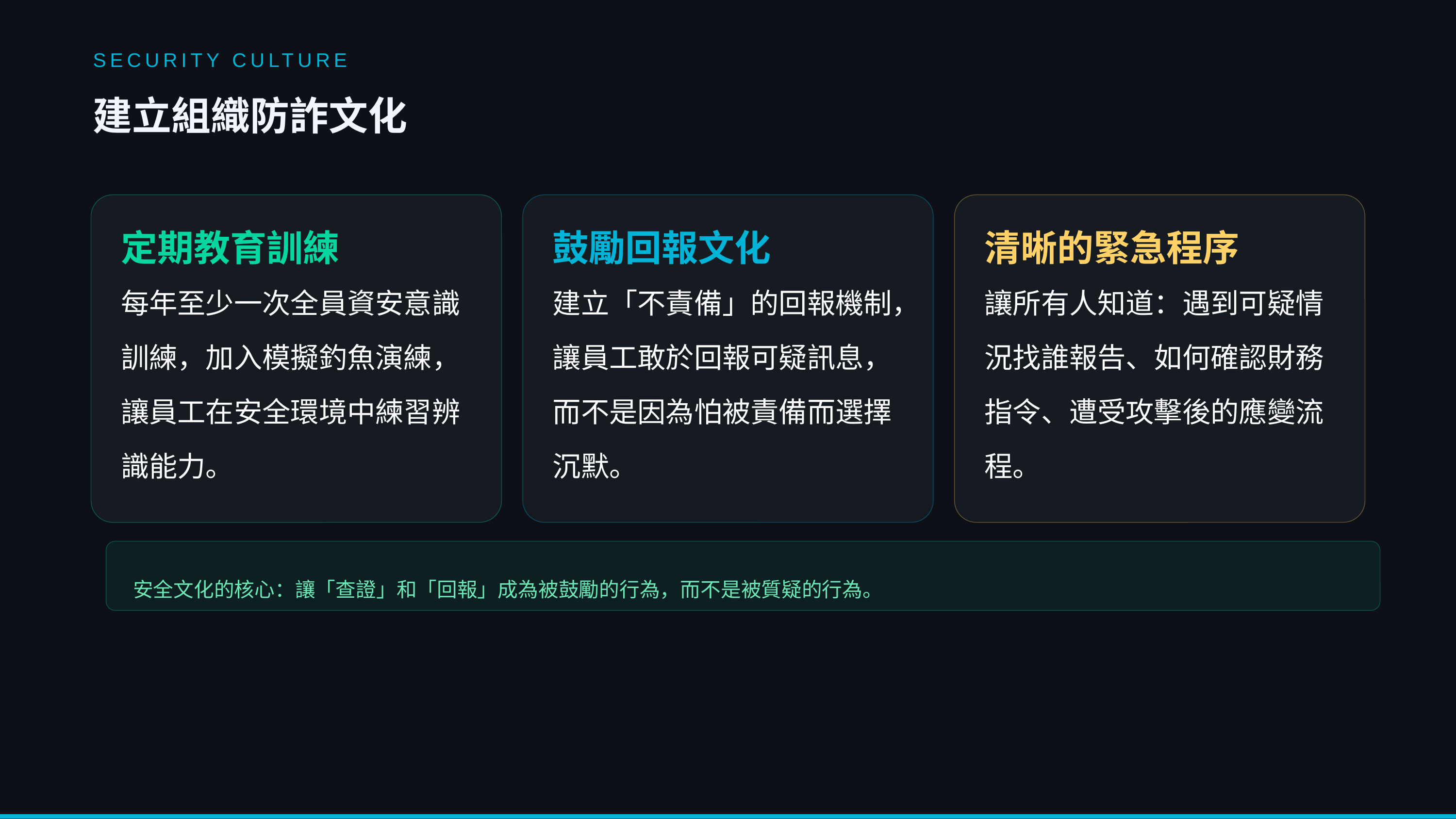

SECURITY CULTURE
建立組織防詐文化

定期教育訓練
鼓勵回報文化
清晰的緊急程序
每年至少一次全員資安意識訓練，加入模擬釣魚演練，讓員工在安全環境中練習辨識能力。
建立「不責備」的回報機制，讓員工敢於回報可疑訊息，而不是因為怕被責備而選擇沉默。
讓所有人知道：遇到可疑情況找誰報告、如何確認財務指令、遭受攻擊後的應變流程。

安全文化的核心：讓「查證」和「回報」成為被鼓勵的行為，而不是被質疑的行為。